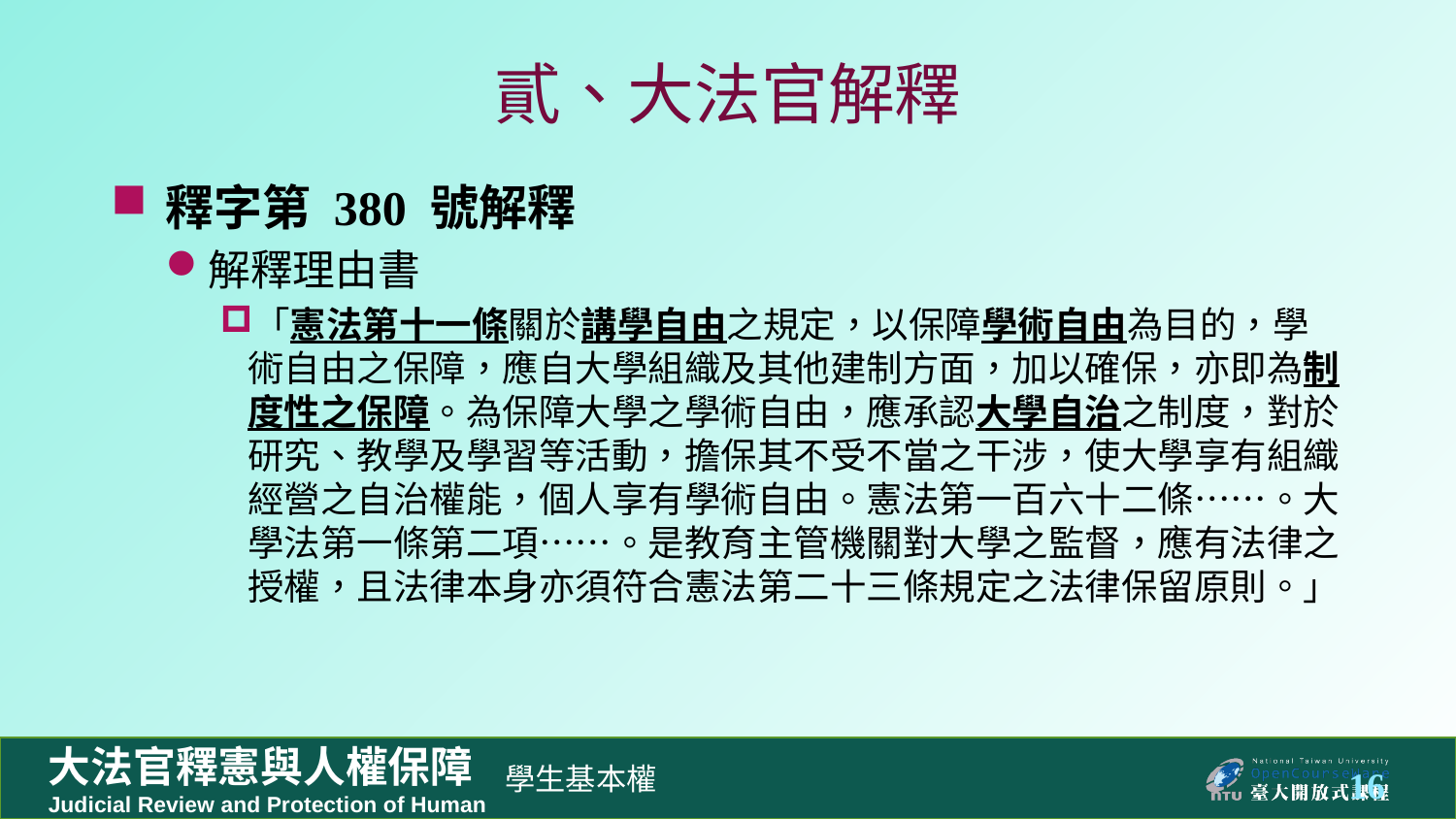

# 貳、大法官解釋
釋字第 380 號解釋
解釋理由書
「憲法第十一條關於講學自由之規定，以保障學術自由為目的，學術自由之保障，應自大學組織及其他建制方面，加以確保，亦即為制度性之保障。為保障大學之學術自由，應承認大學自治之制度，對於研究、教學及學習等活動，擔保其不受不當之干涉，使大學享有組織經營之自治權能，個人享有學術自由。憲法第一百六十二條……。大學法第一條第二項……。是教育主管機關對大學之監督，應有法律之授權，且法律本身亦須符合憲法第二十三條規定之法律保留原則。」